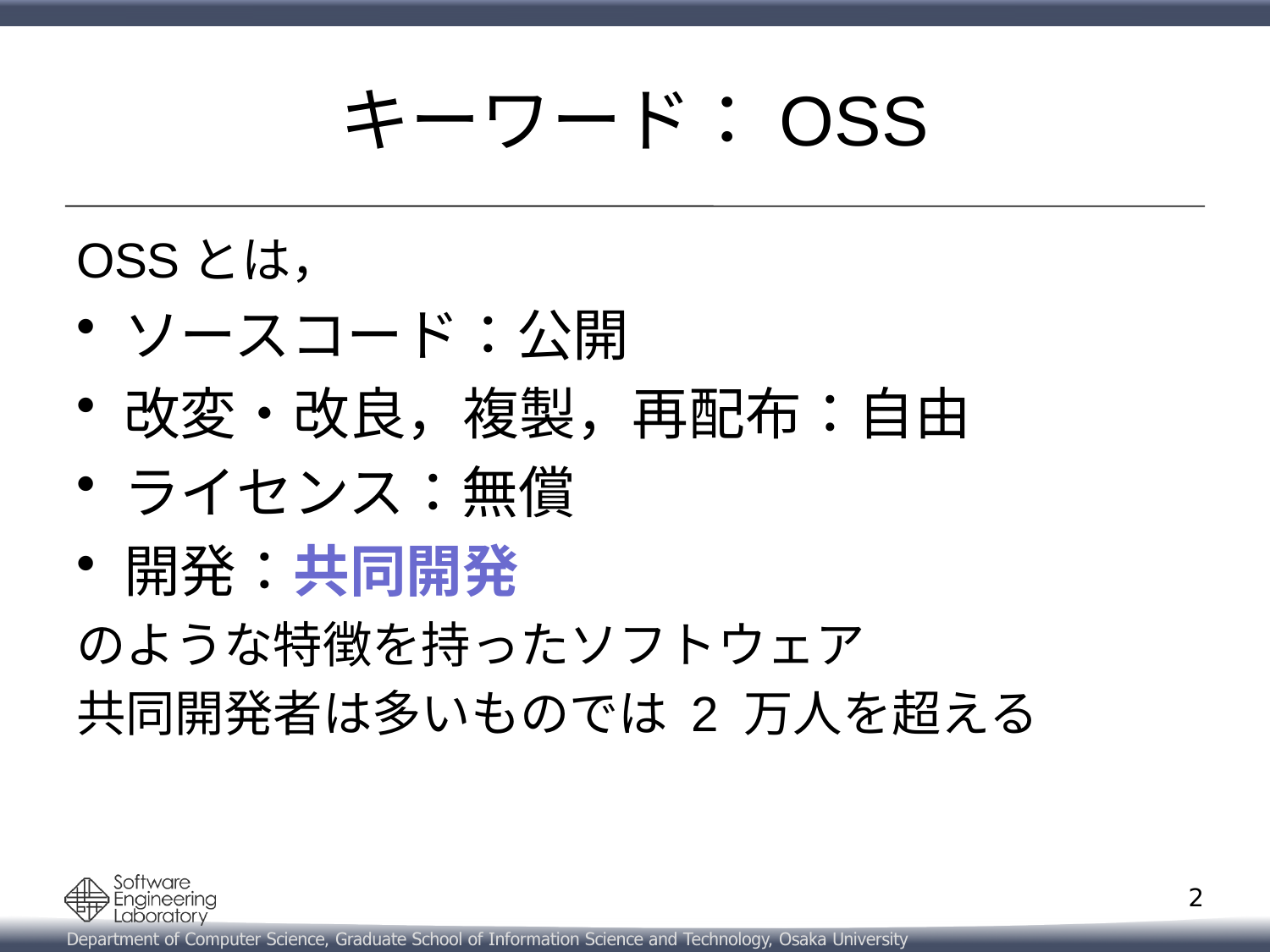

# キーワード：OSS
OSSとは，
ソースコード：公開
改変・改良，複製，再配布：自由
ライセンス：無償
開発：共同開発
のような特徴を持ったソフトウェア
共同開発者は多いものでは 2 万人を超える
2